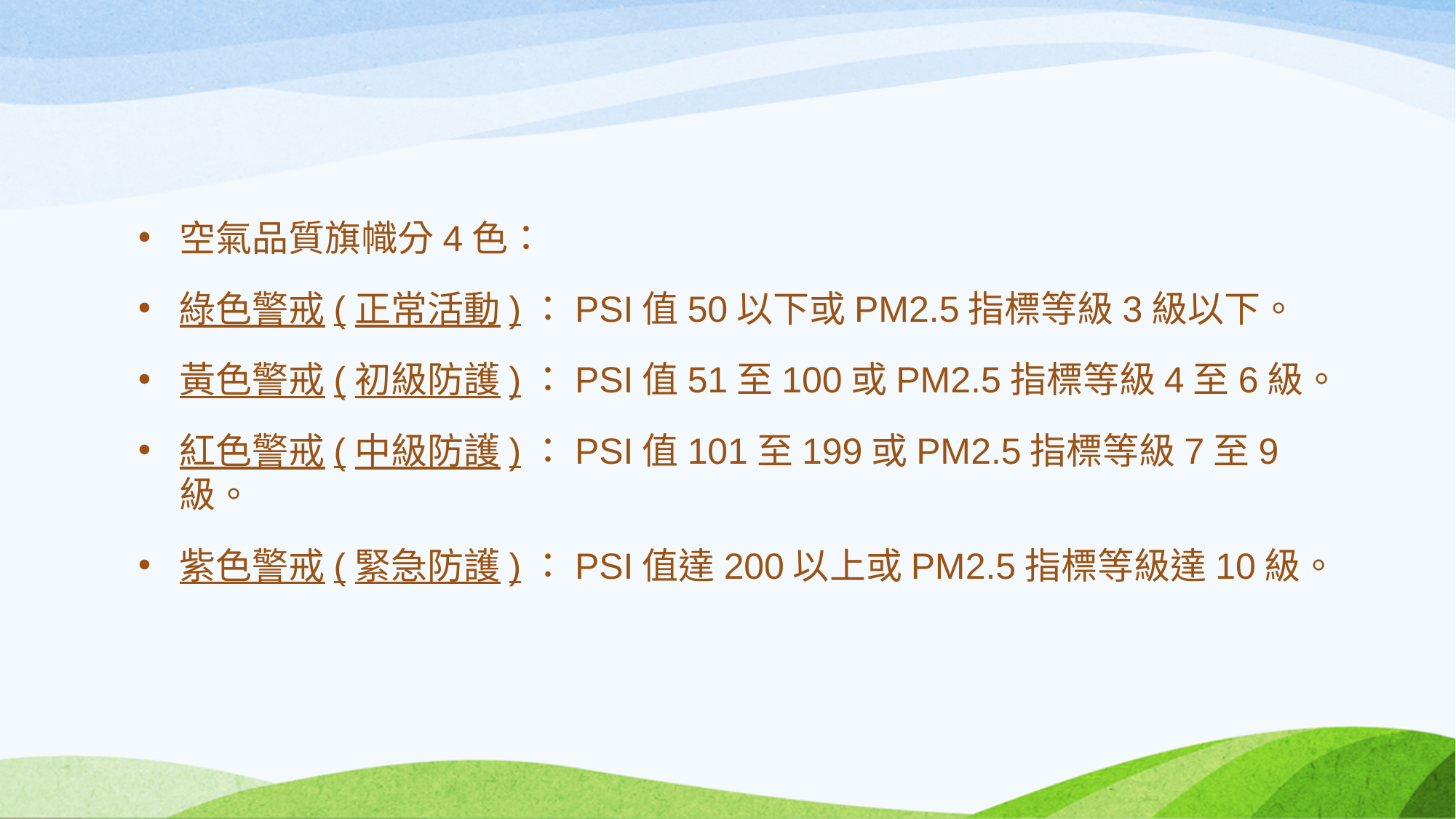

#
空氣品質旗幟分4色：
綠色警戒(正常活動)：PSI值50以下或PM2.5指標等級3級以下。
黃色警戒(初級防護)：PSI值51至100或PM2.5指標等級4至6級。
紅色警戒(中級防護)：PSI值101至199或PM2.5指標等級7至9級。
紫色警戒(緊急防護)：PSI值達200以上或PM2.5指標等級達10級。